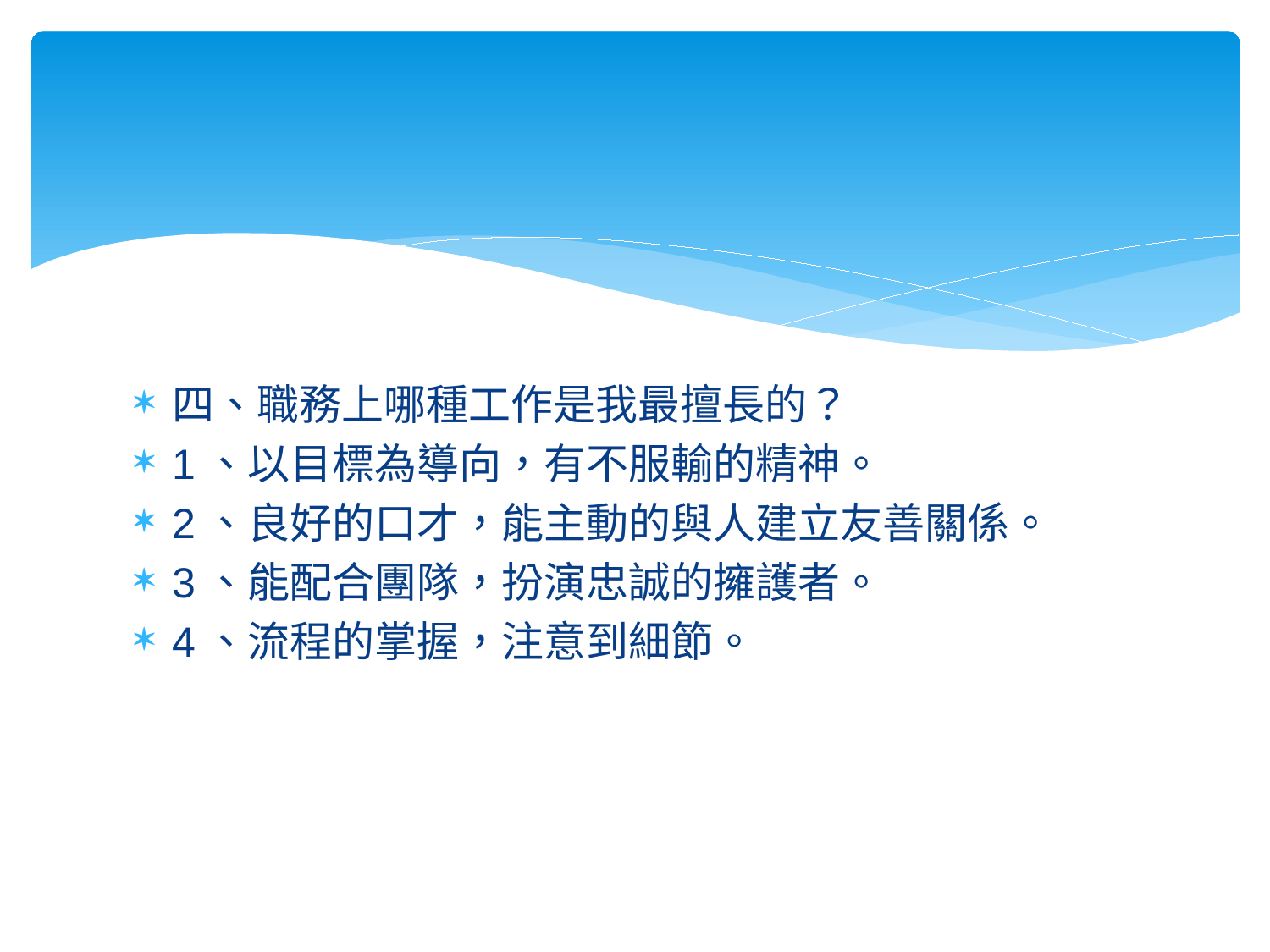

#
四、職務上哪種工作是我最擅長的？
1、以目標為導向，有不服輸的精神。
2、良好的口才，能主動的與人建立友善關係。
3、能配合團隊，扮演忠誠的擁護者。
4、流程的掌握，注意到細節。